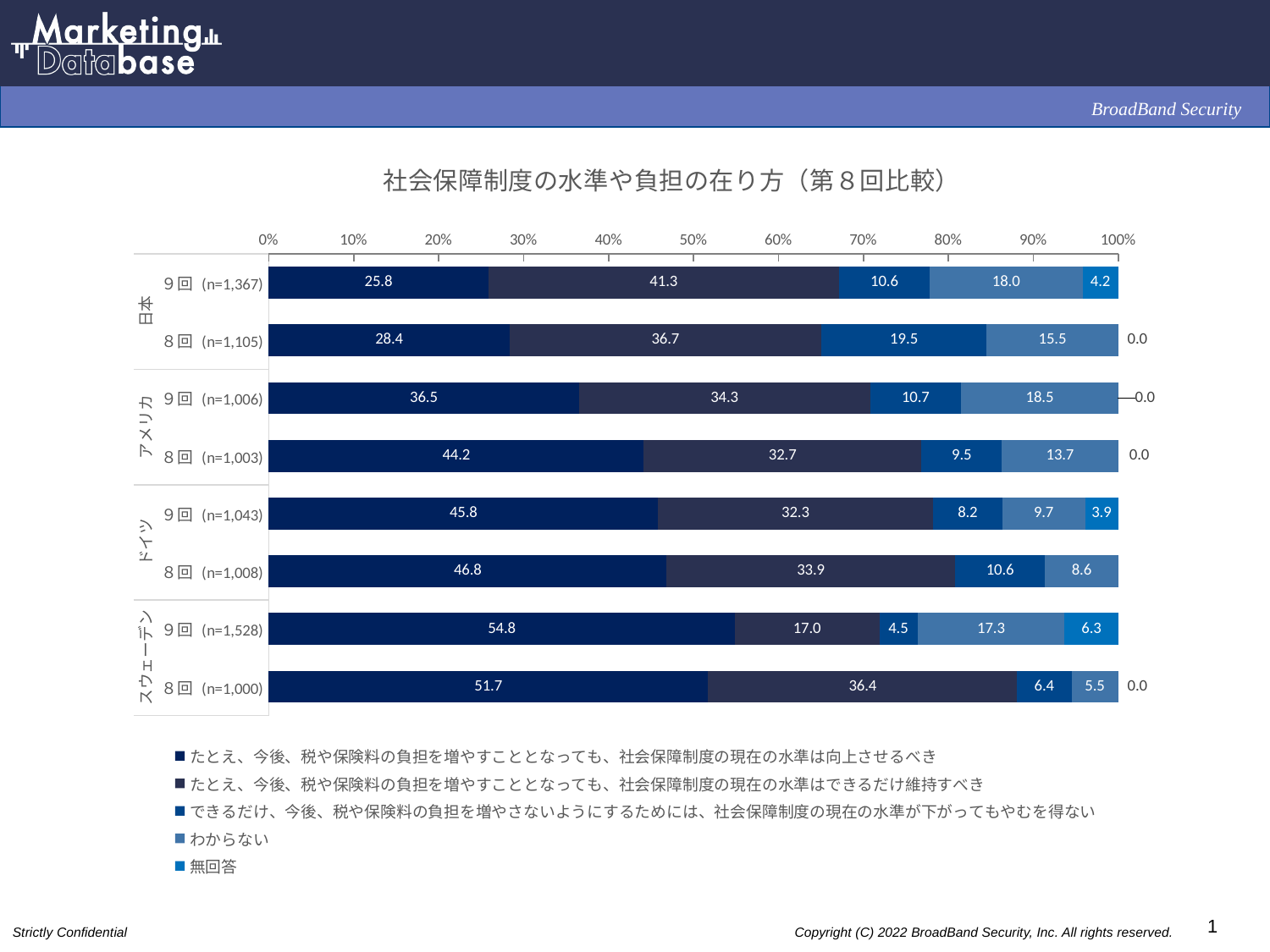

### Chart: 社会保障制度の水準や負担の在り方（第８回比較）

| Category | たとえ、今後、税や保険料の負担を増やすこととなっても、社会保障制度の現在の水準は向上させるべき | たとえ、今後、税や保険料の負担を増やすこととなっても、社会保障制度の現在の水準はできるだけ維持すべき | できるだけ、今後、税や保険料の負担を増やさないようにするためには、社会保障制度の現在の水準が下がってもやむを得ない | わからない | 無回答 |
|---|---|---|---|---|---|
| ９回 (n=1,367) | 25.8 | 41.3 | 10.6 | 18.0 | 4.2 |
| ８回 (n=1,105) | 28.4 | 36.7 | 19.5 | 15.5 | 0.0 |
| ９回 (n=1,006) | 36.5 | 34.3 | 10.7 | 18.5 | 0.0 |
| ８回 (n=1,003) | 44.2 | 32.7 | 9.5 | 13.7 | 0.0 |
| ９回 (n=1,043) | 45.8 | 32.3 | 8.2 | 9.7 | 3.9 |
| ８回 (n=1,008) | 46.8 | 33.9 | 10.6 | 8.6 | 0.0 |
| ９回 (n=1,528) | 54.8 | 17.0 | 4.5 | 17.3 | 6.3 |
| ８回 (n=1,000) | 51.7 | 36.4 | 6.4 | 5.5 | 0.0 |